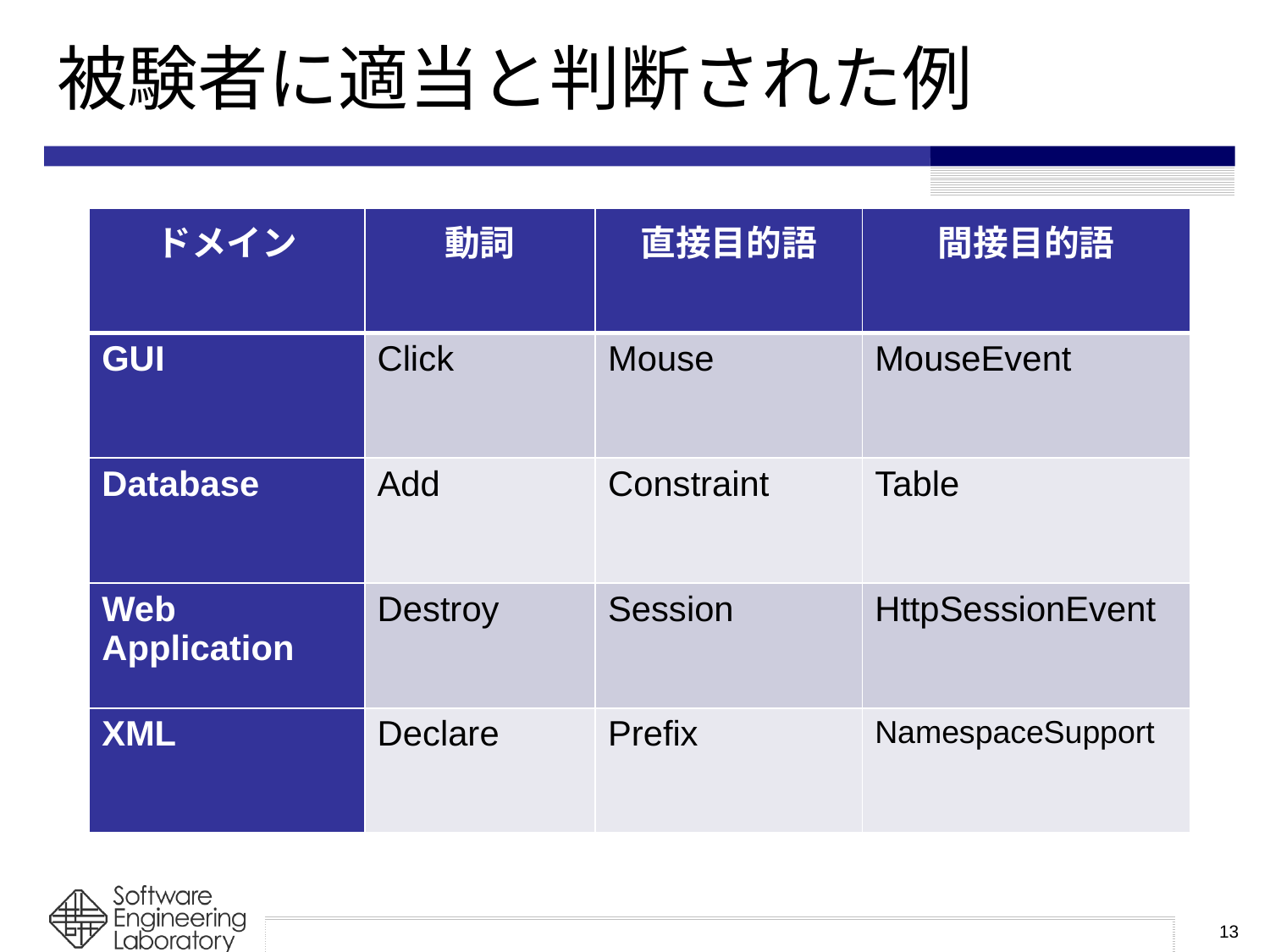

# 被験者に適当と判断された例
| ドメイン | 動詞 | 直接目的語 | 間接目的語 |
| --- | --- | --- | --- |
| GUI | Click | Mouse | MouseEvent |
| Database | Add | Constraint | Table |
| Web Application | Destroy | Session | HttpSessionEvent |
| XML | Declare | Prefix | NamespaceSupport |
13